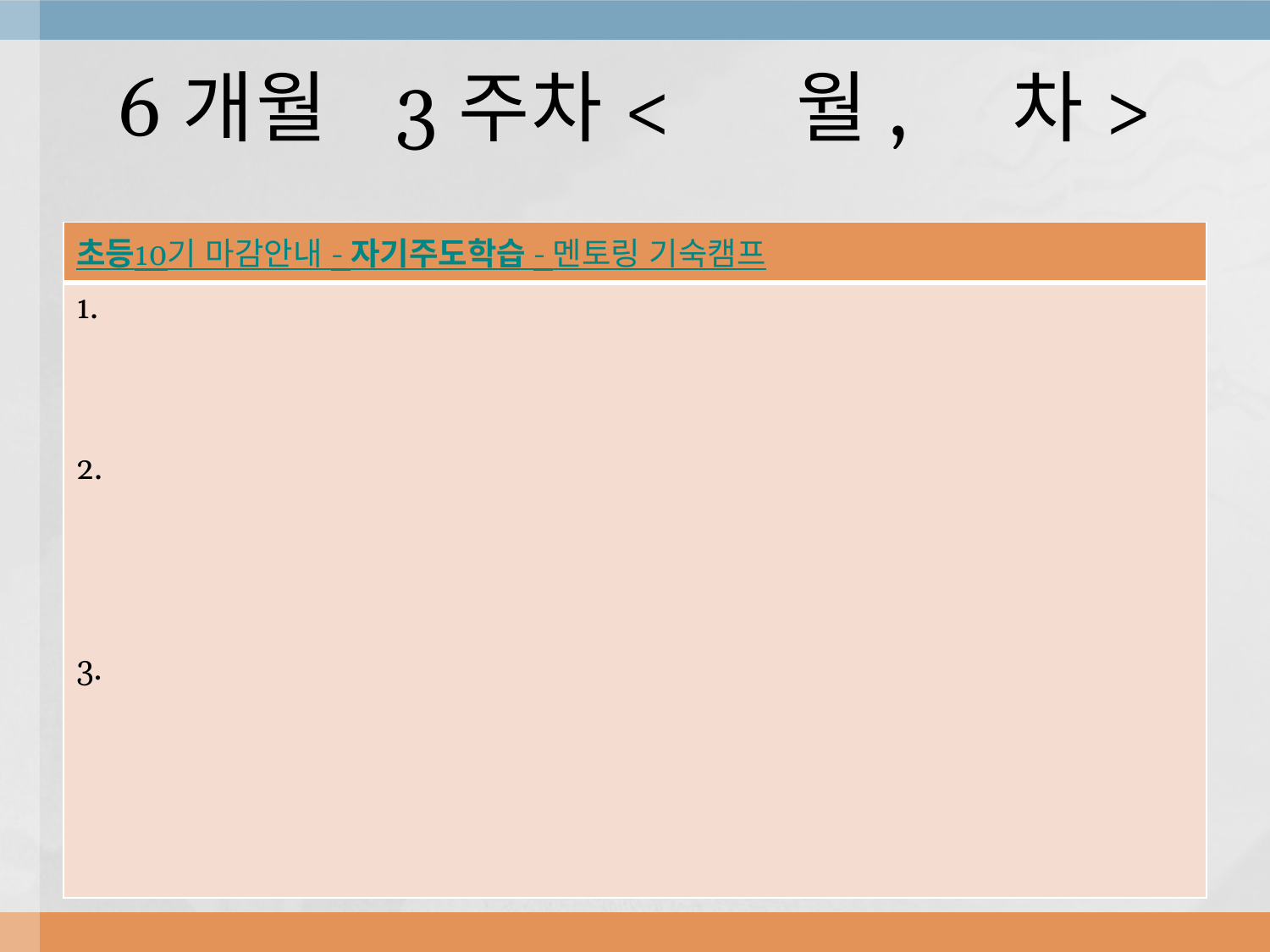

# 6개월  3주차<     월,    차>
| 초등10기 마감안내 - 자기주도학습 - 멘토링 기숙캠프 |
| --- |
| 1. 2. 3. |